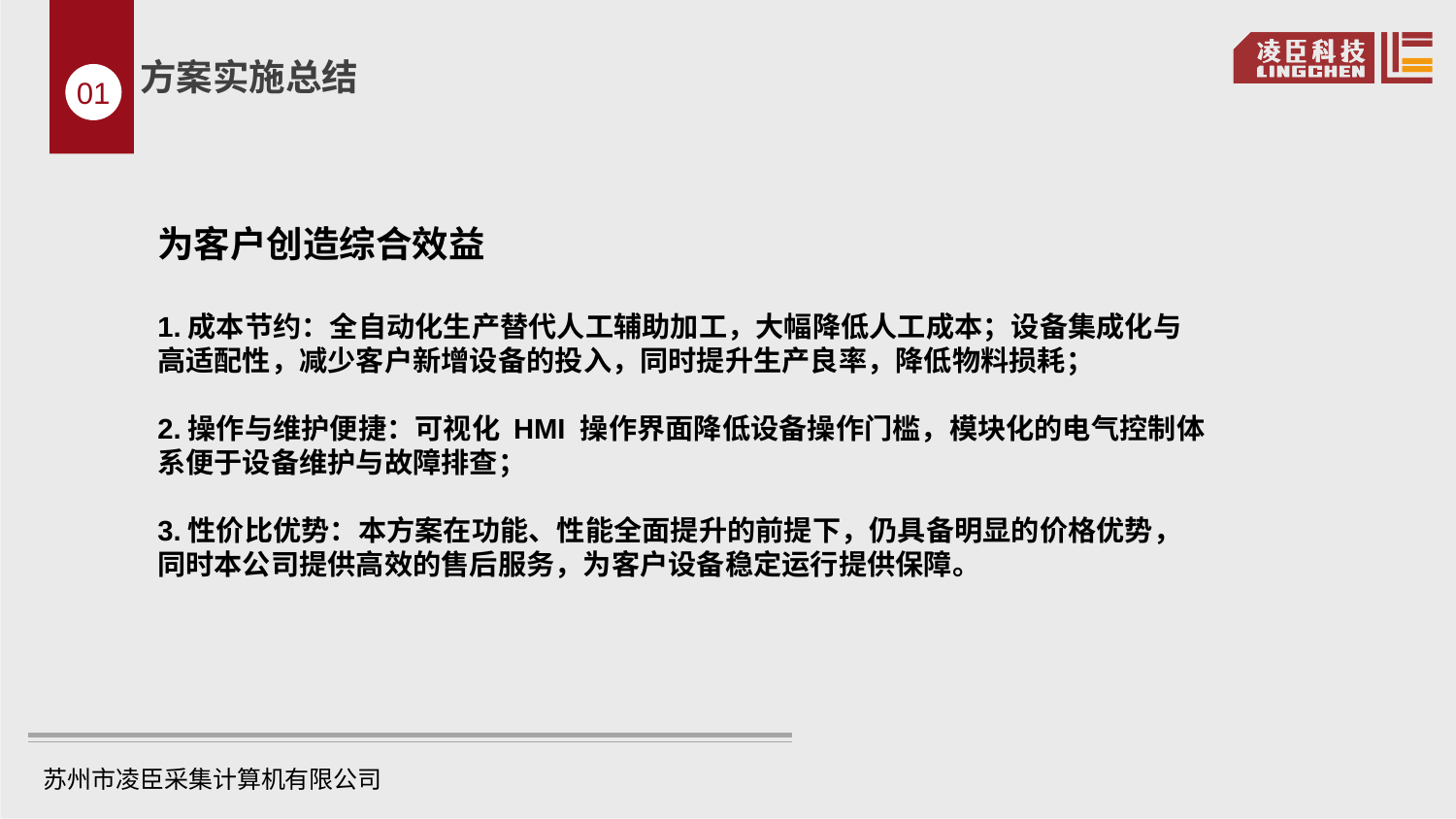

方案实施总结

01
为客户创造综合效益

1.成本节约：全自动化生产替代人工辅助加工，大幅降低人工成本；设备集成化与高适配性，减少客户新增设备的投入，同时提升生产良率，降低物料损耗；

2.操作与维护便捷：可视化 HMI 操作界面降低设备操作门槛，模块化的电气控制体系便于设备维护与故障排查；

3.性价比优势：本方案在功能、性能全面提升的前提下，仍具备明显的价格优势，同时本公司提供高效的售后服务，为客户设备稳定运行提供保障。